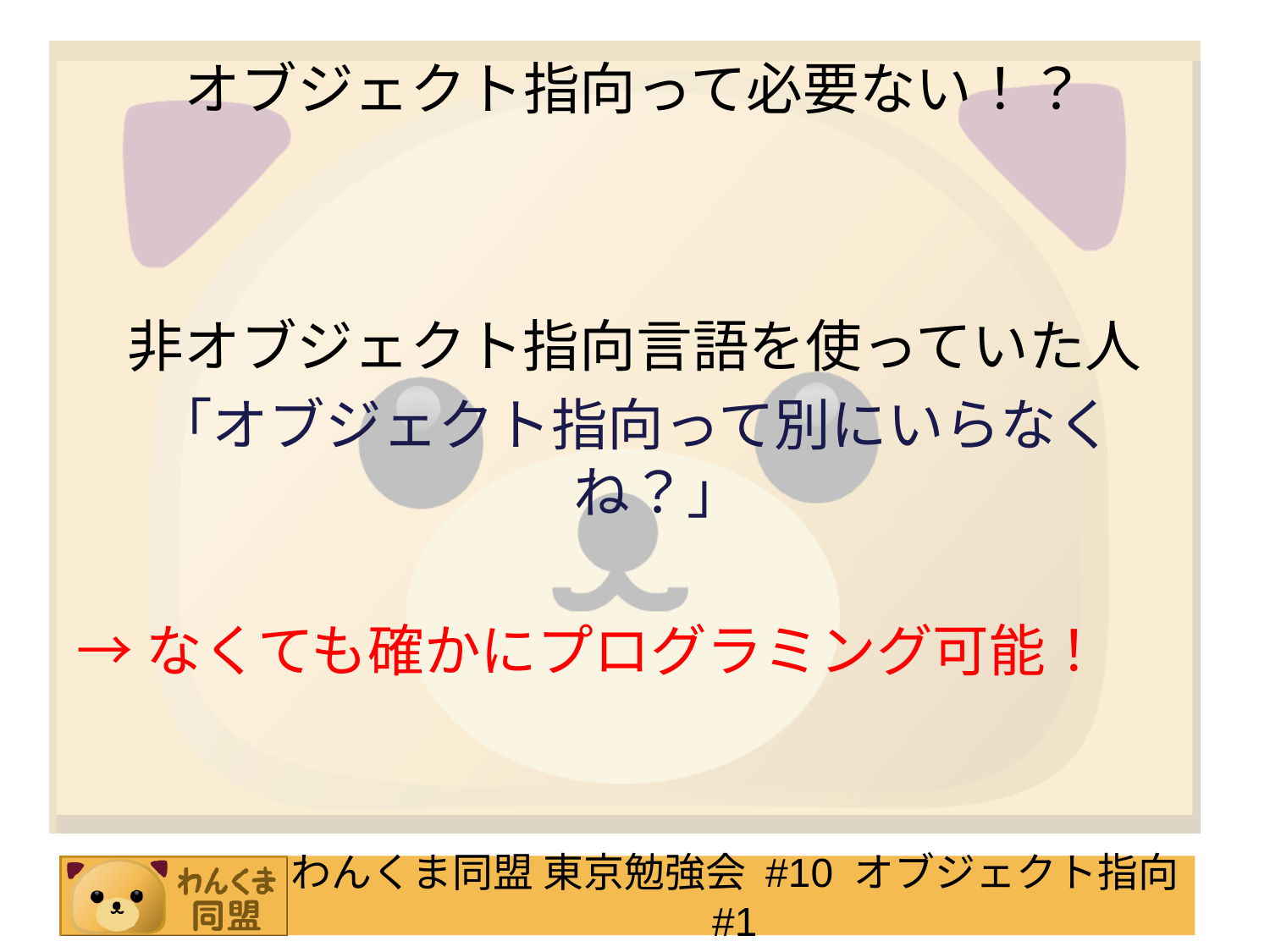

# オブジェクト指向って必要ない！？

非オブジェクト指向言語を使っていた人
「オブジェクト指向って別にいらなくね？」

→なくても確かにプログラミング可能！